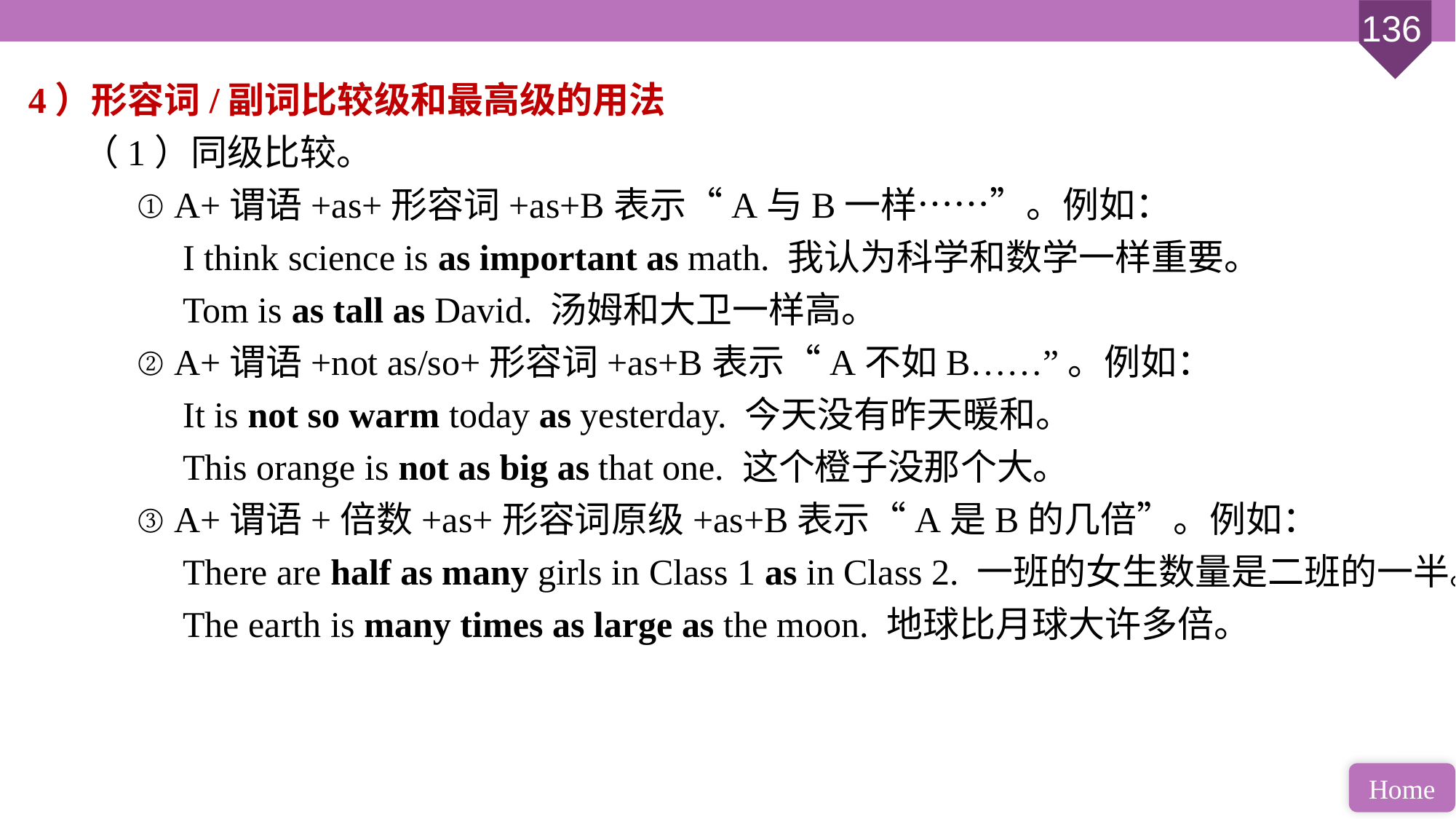

4）形容词/副词比较级和最高级的用法
（1）同级比较。
① A+谓语+as+形容词+as+B表示“A与B一样……”。例如：
     I think science is as important as math. 我认为科学和数学一样重要。
     Tom is as tall as David. 汤姆和大卫一样高。
② A+谓语+not as/so+形容词+as+B表示“A不如B……”。例如：
     It is not so warm today as yesterday. 今天没有昨天暖和。
     This orange is not as big as that one. 这个橙子没那个大。
③ A+谓语+倍数+as+形容词原级+as+B表示“A是B的几倍”。例如：
     There are half as many girls in Class 1 as in Class 2. 一班的女生数量是二班的一半。
     The earth is many times as large as the moon. 地球比月球大许多倍。